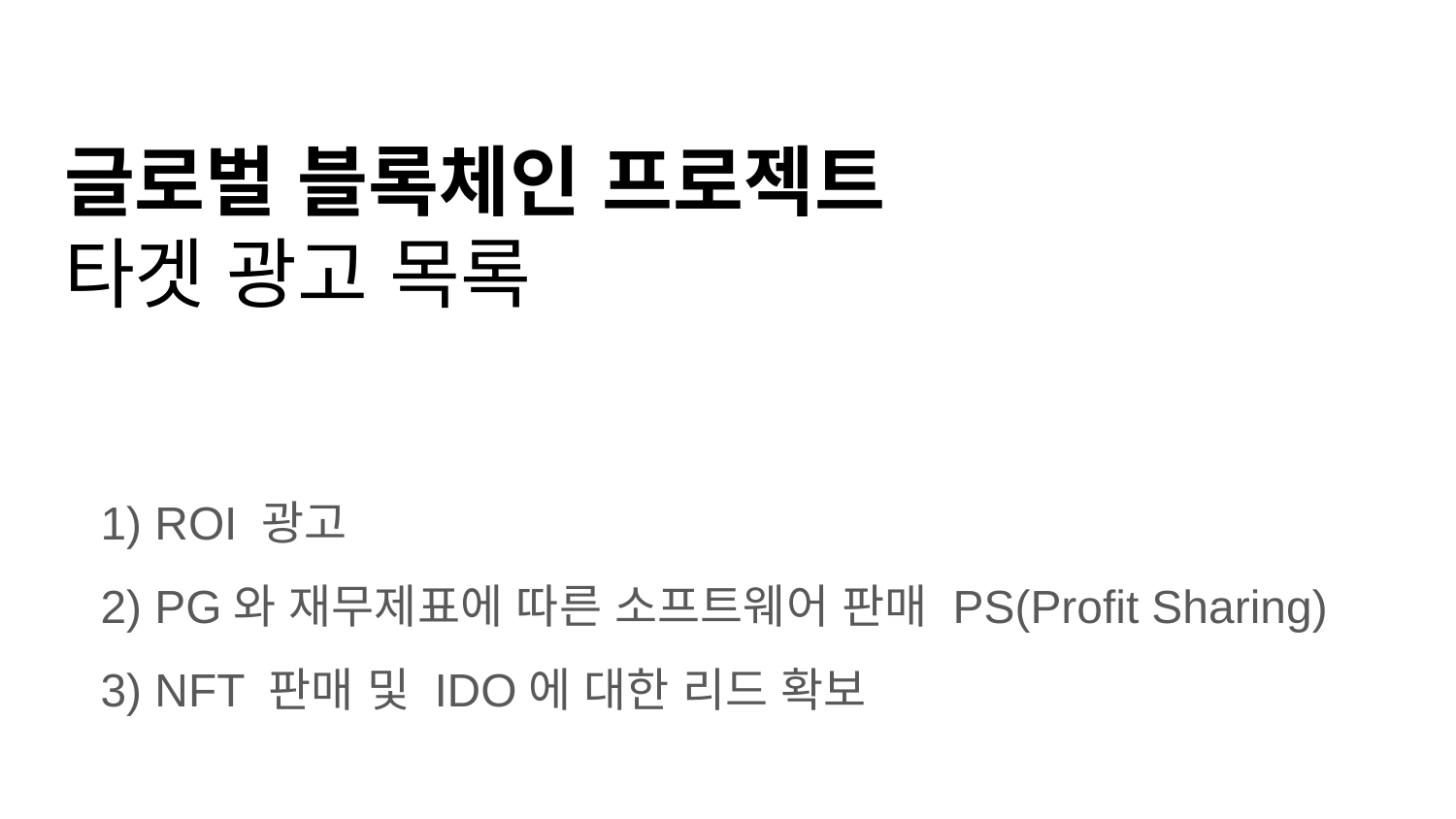

#
글로벌 블록체인 프로젝트
타겟 광고 목록

1) ROI 광고
2) PG와 재무제표에 따른 소프트웨어 판매 PS(Profit Sharing)
3) NFT 판매 및 IDO에 대한 리드 확보